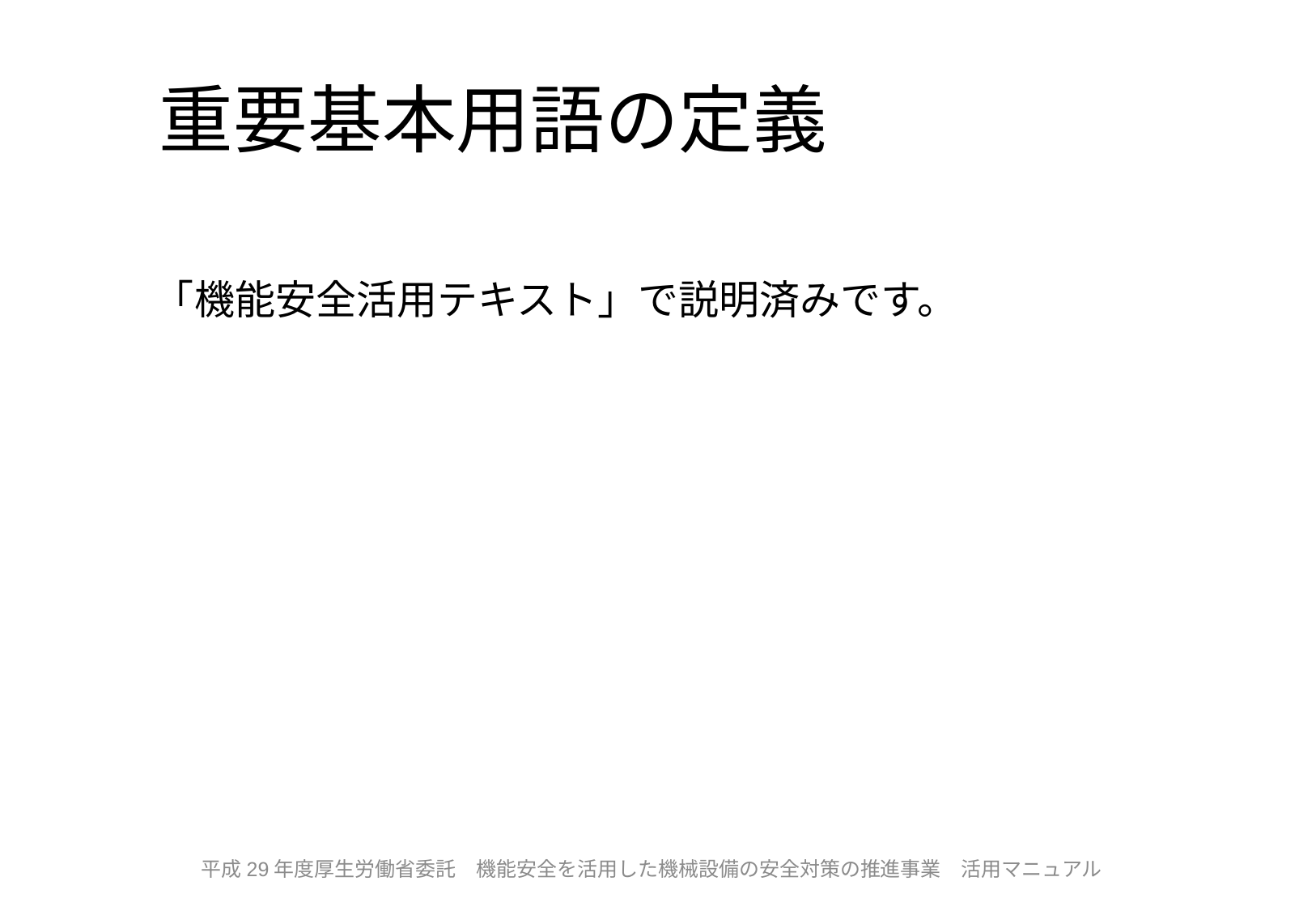

# 重要基本用語の定義
「機能安全活用テキスト」で説明済みです。
平成29年度厚生労働省委託　機能安全を活用した機械設備の安全対策の推進事業　活用マニュアル